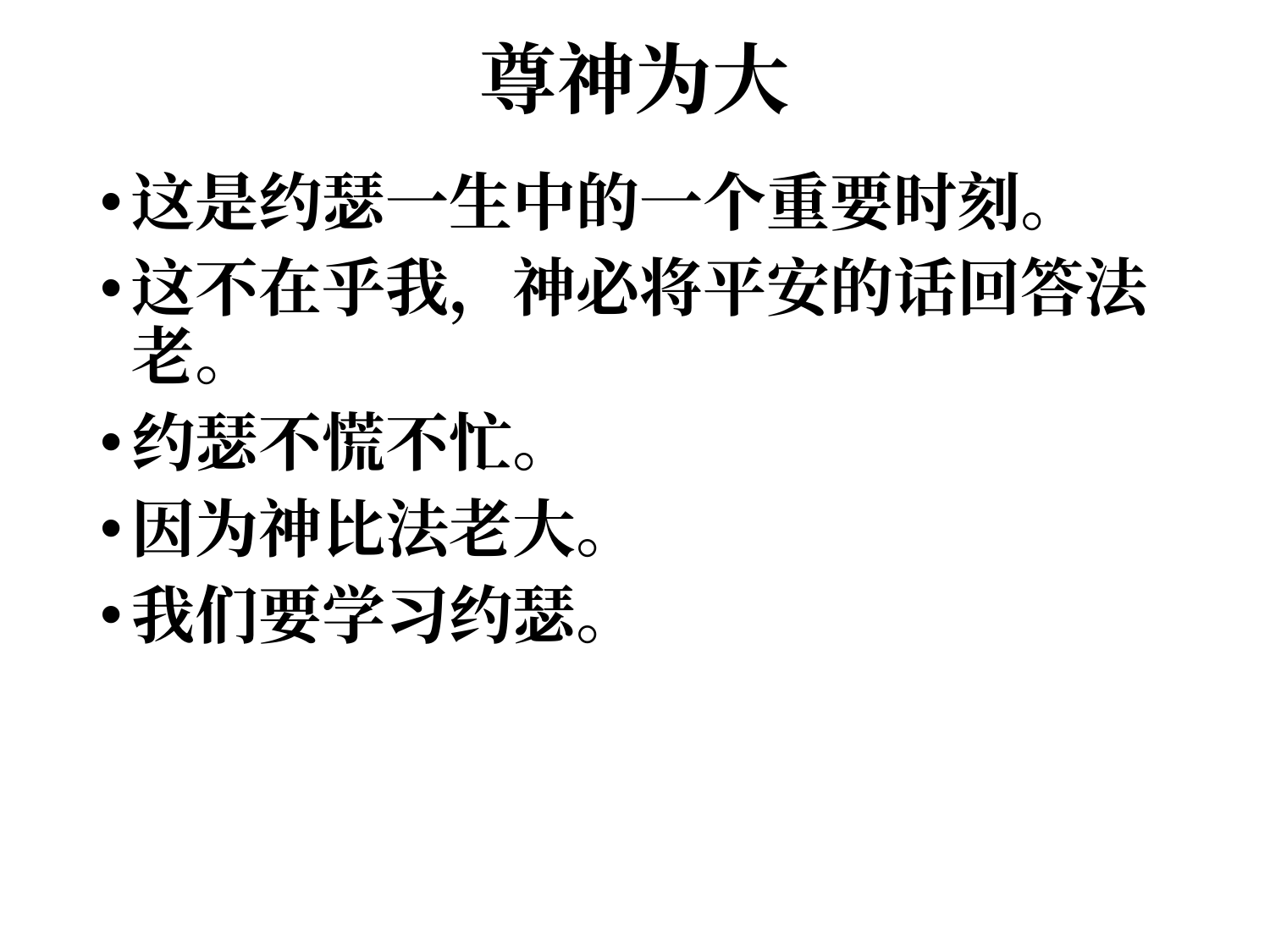

# 尊神为大
这是约瑟一生中的一个重要时刻。
这不在乎我，神必将平安的话回答法老。
约瑟不慌不忙。
因为神比法老大。
我们要学习约瑟。